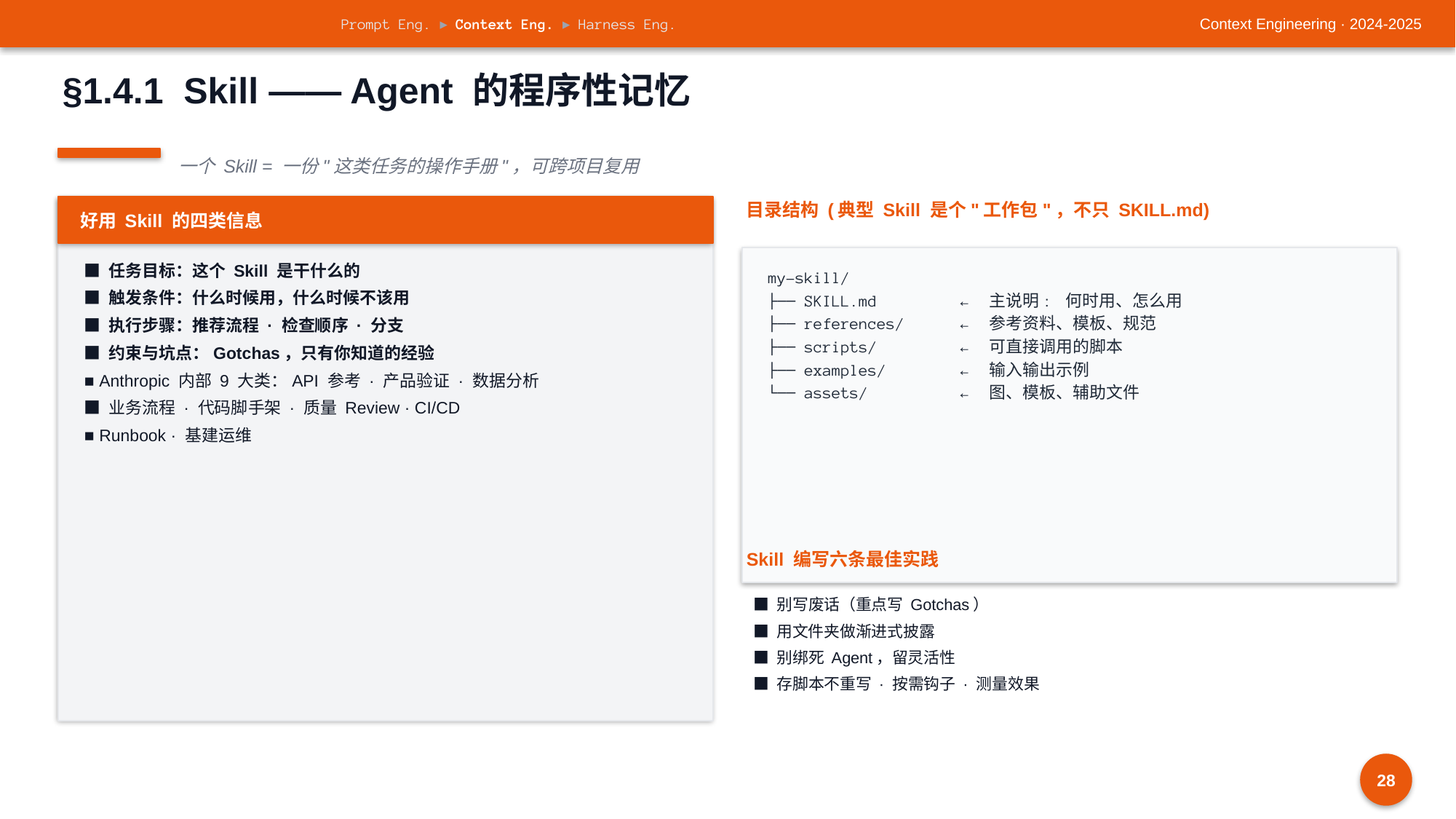

Prompt Eng.  ▸  Context Eng.  ▸  Harness Eng.
Context Engineering · 2024-2025
§1.4.1  Skill —— Agent 的程序性记忆
一个 Skill = 一份"这类任务的操作手册"，可跨项目复用

好用 Skill 的四类信息
目录结构 (典型 Skill 是个"工作包"，不只 SKILL.md)

■ 任务目标：这个 Skill 是干什么的
■ 触发条件：什么时候用，什么时候不该用
■ 执行步骤：推荐流程 · 检查顺序 · 分支
■ 约束与坑点：Gotchas，只有你知道的经验
■ Anthropic 内部 9 大类：API 参考 · 产品验证 · 数据分析
■ 业务流程 · 代码脚手架 · 质量 Review · CI/CD
■ Runbook · 基建运维
my-skill/
├── SKILL.md         ← 主说明: 何时用、怎么用
├── references/      ← 参考资料、模板、规范
├── scripts/         ← 可直接调用的脚本
├── examples/        ← 输入输出示例
└── assets/          ← 图、模板、辅助文件
Skill 编写六条最佳实践
■ 别写废话（重点写 Gotchas）
■ 用文件夹做渐进式披露
■ 别绑死 Agent，留灵活性
■ 存脚本不重写 · 按需钩子 · 测量效果

28